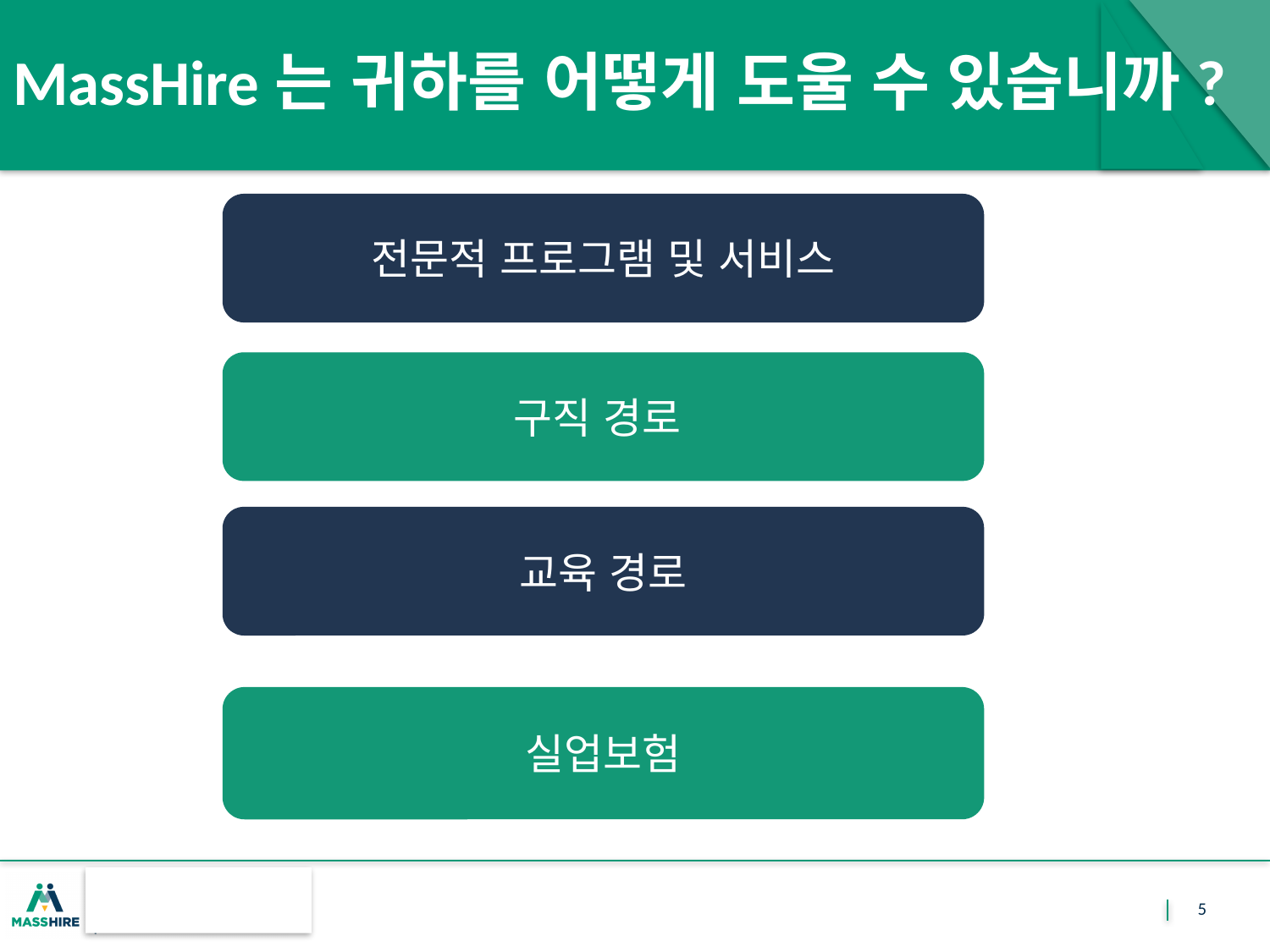

# MassHire는 귀하를 어떻게 도울 수 있습니까?
전문적 프로그램 및 서비스
구직 경로
교육 경로
실업보험
5